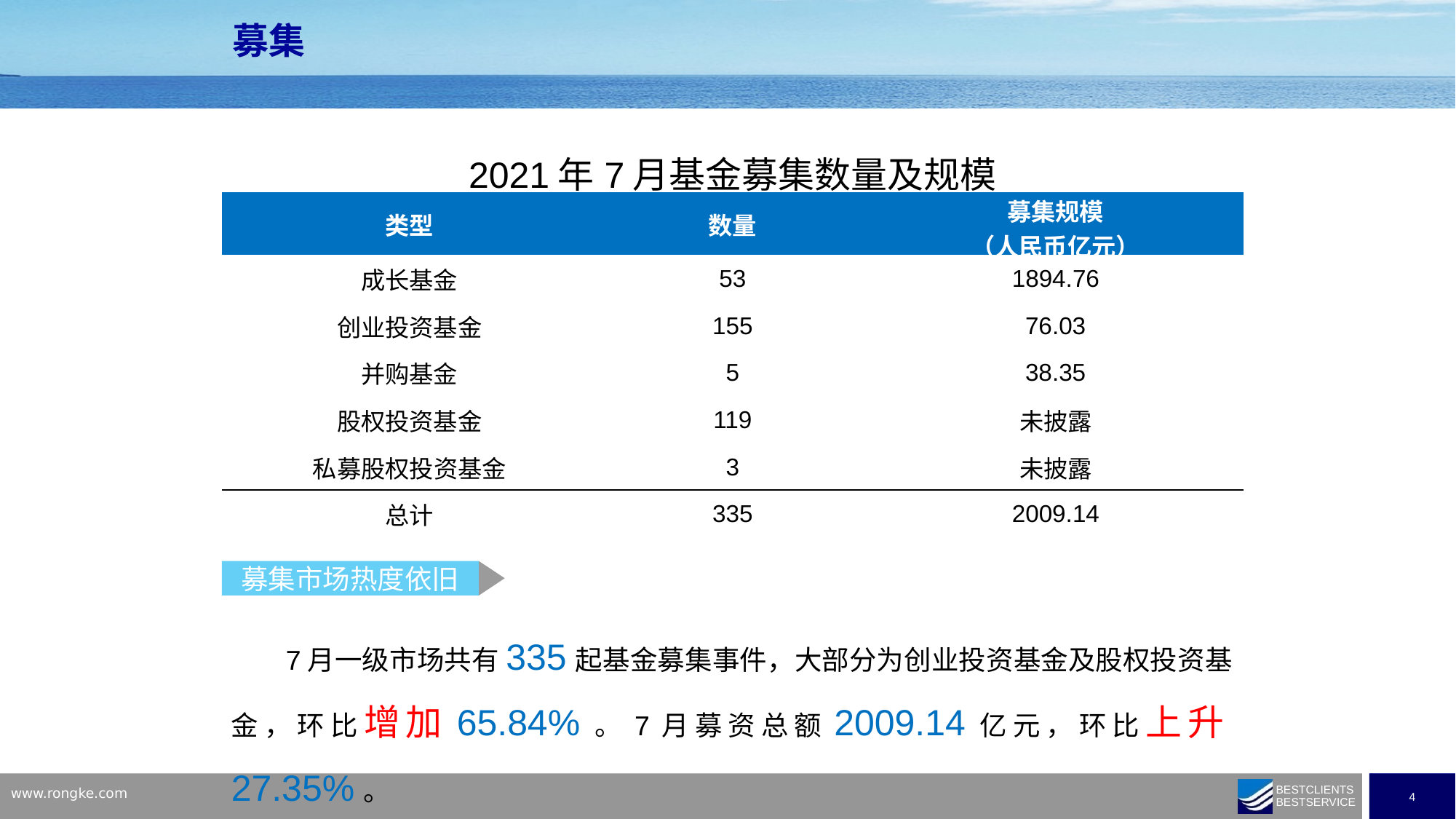

募集
| 2021年7月基金募集数量及规模 |  |  |
| --- | --- | --- |
| 类型 | 数量 | 募集规模 （人民币亿元） |
| 成长基金 | 53 | 1894.76 |
| 创业投资基金 | 155 | 76.03 |
| 并购基金 | 5 | 38.35 |
| 股权投资基金 | 119 | 未披露 |
| 私募股权投资基金 | 3 | 未披露 |
| 总计 | 335 | 2009.14 |
募集市场热度依旧

7月一级市场共有335起基金募集事件，大部分为创业投资基金及股权投资基金，环比增加65.84%。7月募资总额2009.14亿元，环比上升27.35%。